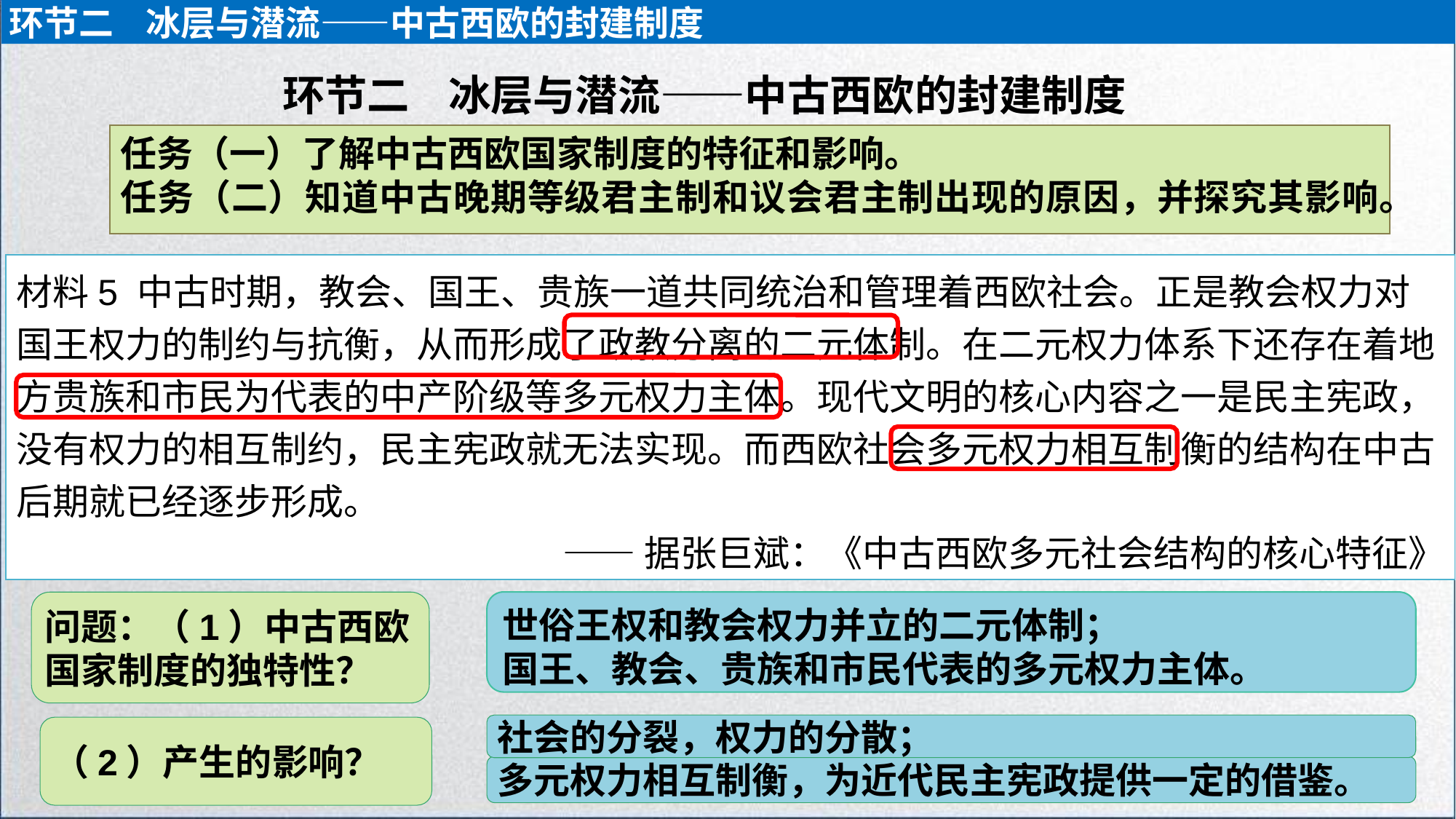

环节二    冰层与潜流——中古西欧的封建制度
环节二    冰层与潜流——中古西欧的封建制度
任务（一）了解中古西欧国家制度的特征和影响。
任务（二）知道中古晚期等级君主制和议会君主制出现的原因，并探究其影响。
材料5 中古时期，教会、国王、贵族一道共同统治和管理着西欧社会。正是教会权力对国王权力的制约与抗衡，从而形成了政教分离的二元体制。在二元权力体系下还存在着地方贵族和市民为代表的中产阶级等多元权力主体。现代文明的核心内容之一是民主宪政，没有权力的相互制约，民主宪政就无法实现。而西欧社会多元权力相互制衡的结构在中古后期就已经逐步形成。
——据张巨斌：《中古西欧多元社会结构的核心特征》

世俗王权和教会权力并立的二元体制；
国王、教会、贵族和市民代表的多元权力主体。
问题：（1）中古西欧国家制度的独特性？
社会的分裂，权力的分散；
（2）产生的影响？
多元权力相互制衡，为近代民主宪政提供一定的借鉴。